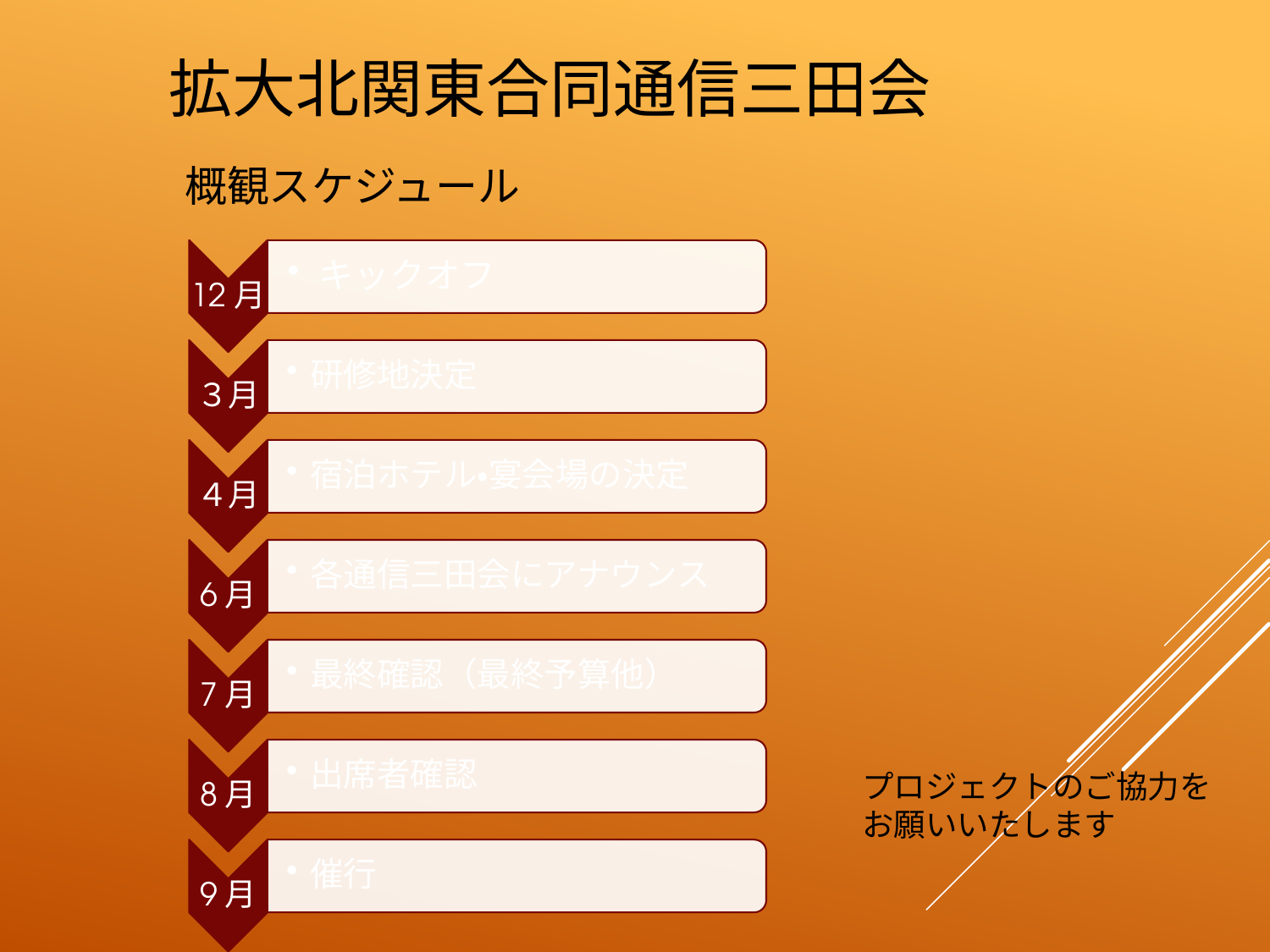

拡大北関東合同通信三田会
概観スケジュール
12月
キックオフ
３月
研修地決定
４月
宿泊ホテル・宴会場の決定
6月
各通信三田会にアナウンス
7月
最終確認（最終予算他）
8月
出席者確認
9月
催行
プロジェクトのご協力をお願いいたします